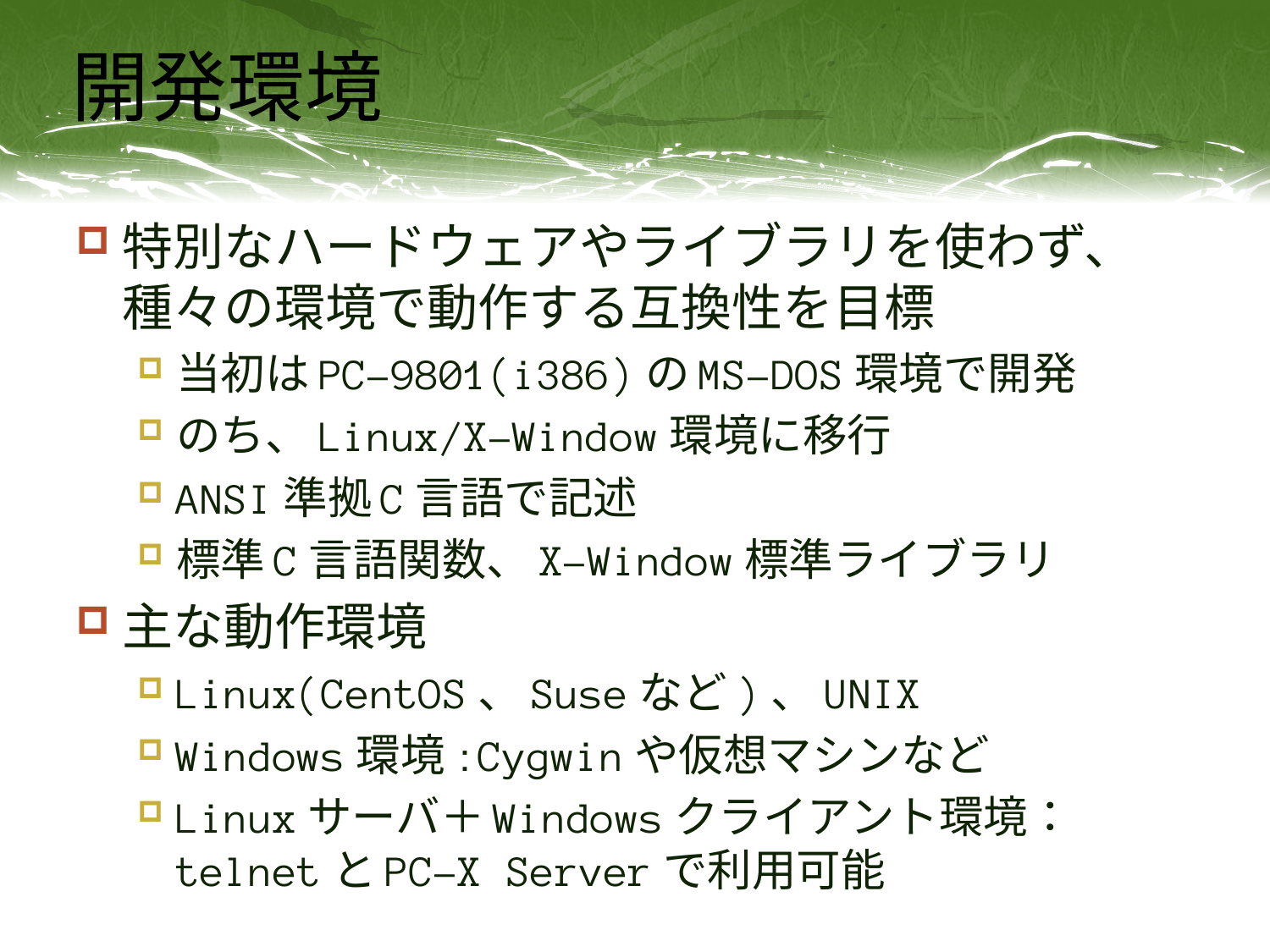

# 開発環境
特別なハードウェアやライブラリを使わず、種々の環境で動作する互換性を目標
当初はPC-9801(i386)のMS-DOS環境で開発
のち、Linux/X-Window環境に移行
ANSI準拠C言語で記述
標準C言語関数、X-Window標準ライブラリ
主な動作環境
Linux(CentOS、Suseなど)、UNIX
Windows環境:Cygwinや仮想マシンなど
Linuxサーバ＋Windowsクライアント環境：telnetとPC-X Serverで利用可能